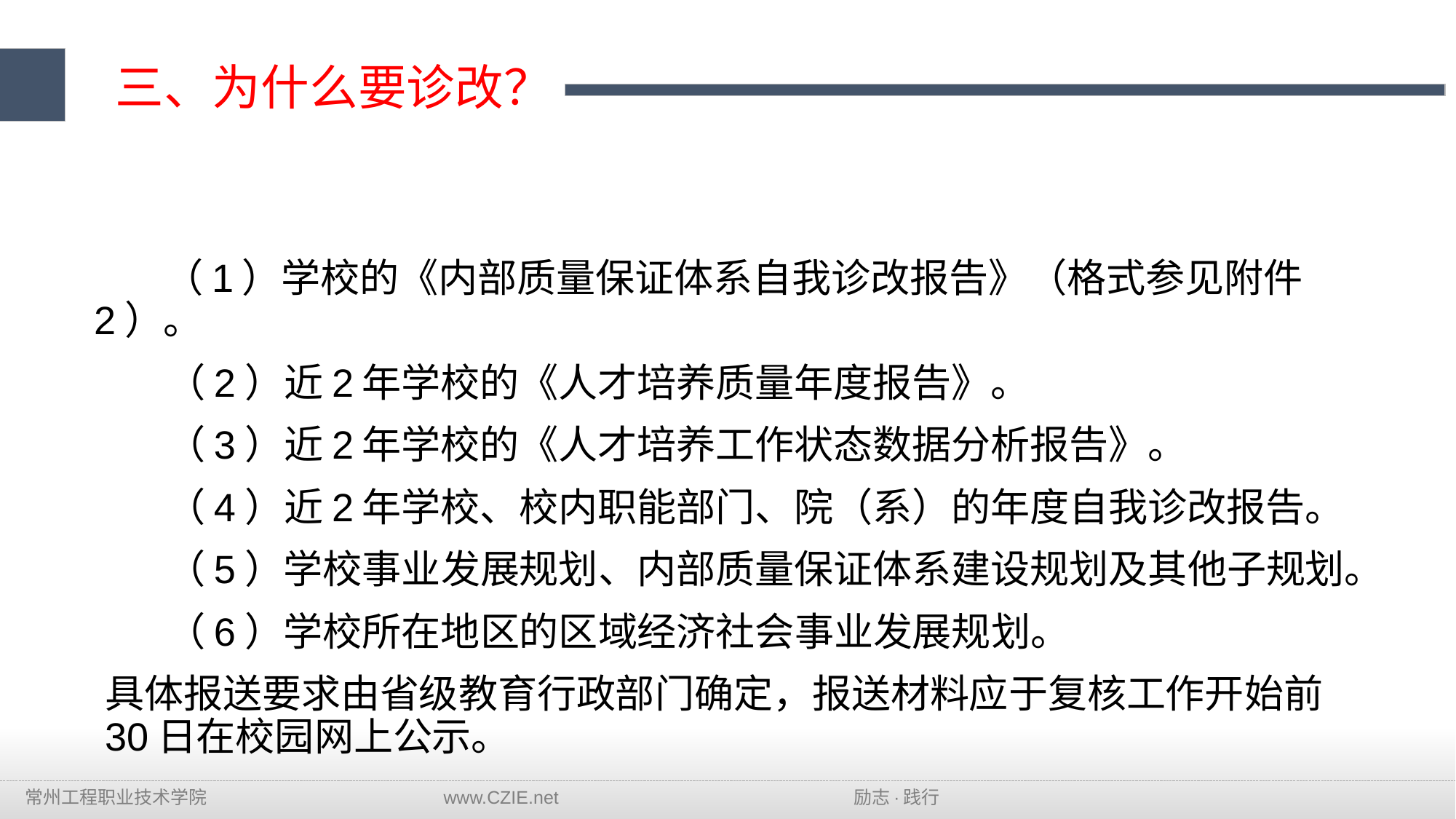

三、为什么要诊改？

       （1）学校的《内部质量保证体系自我诊改报告》（格式参见附件2）。
      （2）近2年学校的《人才培养质量年度报告》。
      （3）近2年学校的《人才培养工作状态数据分析报告》。
      （4）近2年学校、校内职能部门、院（系）的年度自我诊改报告。
      （5）学校事业发展规划、内部质量保证体系建设规划及其他子规划。
      （6）学校所在地区的区域经济社会事业发展规划。
具体报送要求由省级教育行政部门确定，报送材料应于复核工作开始前30日在校园网上公示。